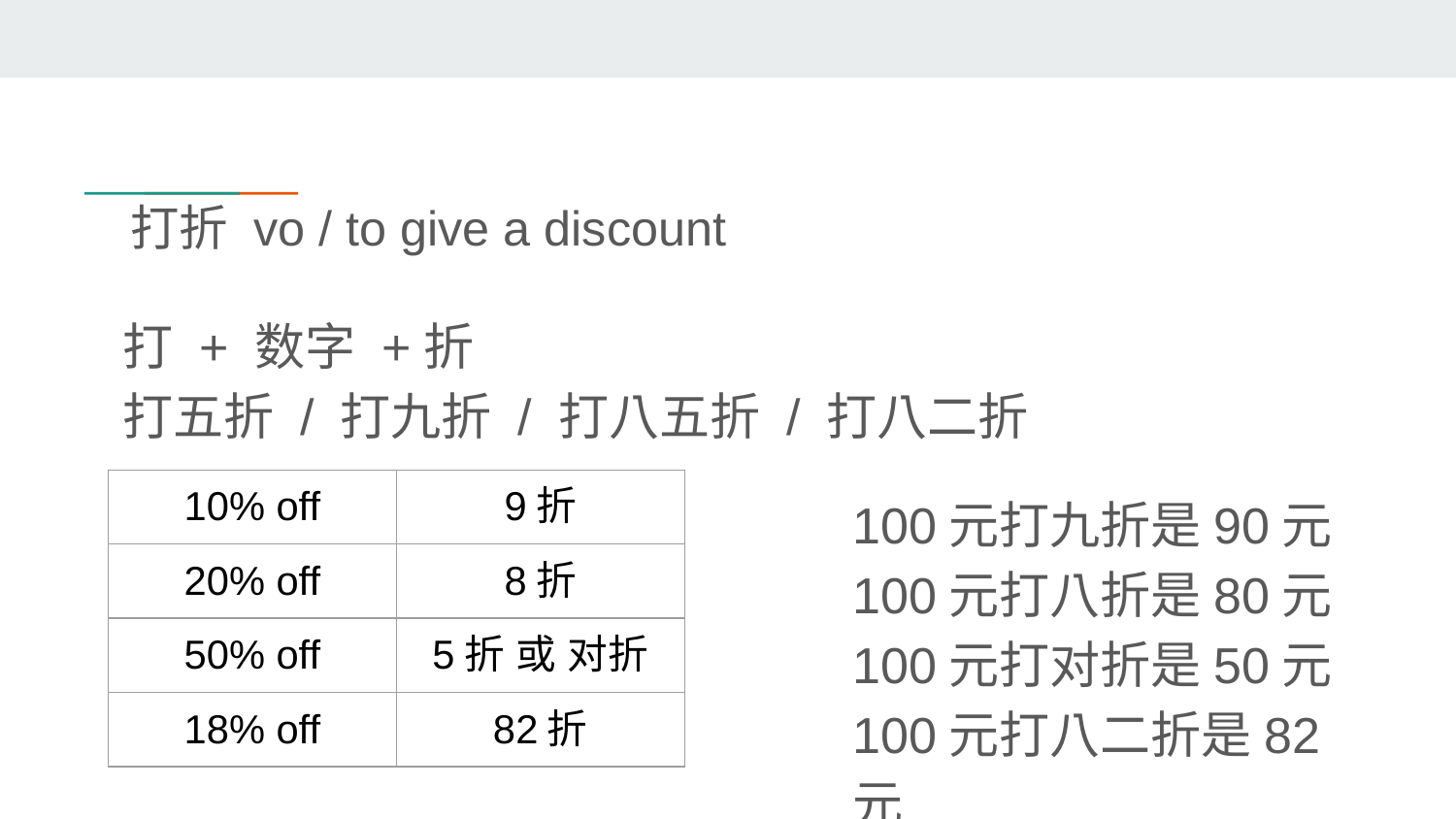

# 打折 vo / to give a discount

打 + 数字 +折
打五折 / 打九折 / 打八五折 / 打八二折

| 10% off | 9折 |
| --- | --- |
| 20% off | 8折 |
| 50% off | 5折 或 对折 |
| 18% off | 82折 |
100元打九折是90元
100元打八折是80元
100元打对折是50元
100元打八二折是82元